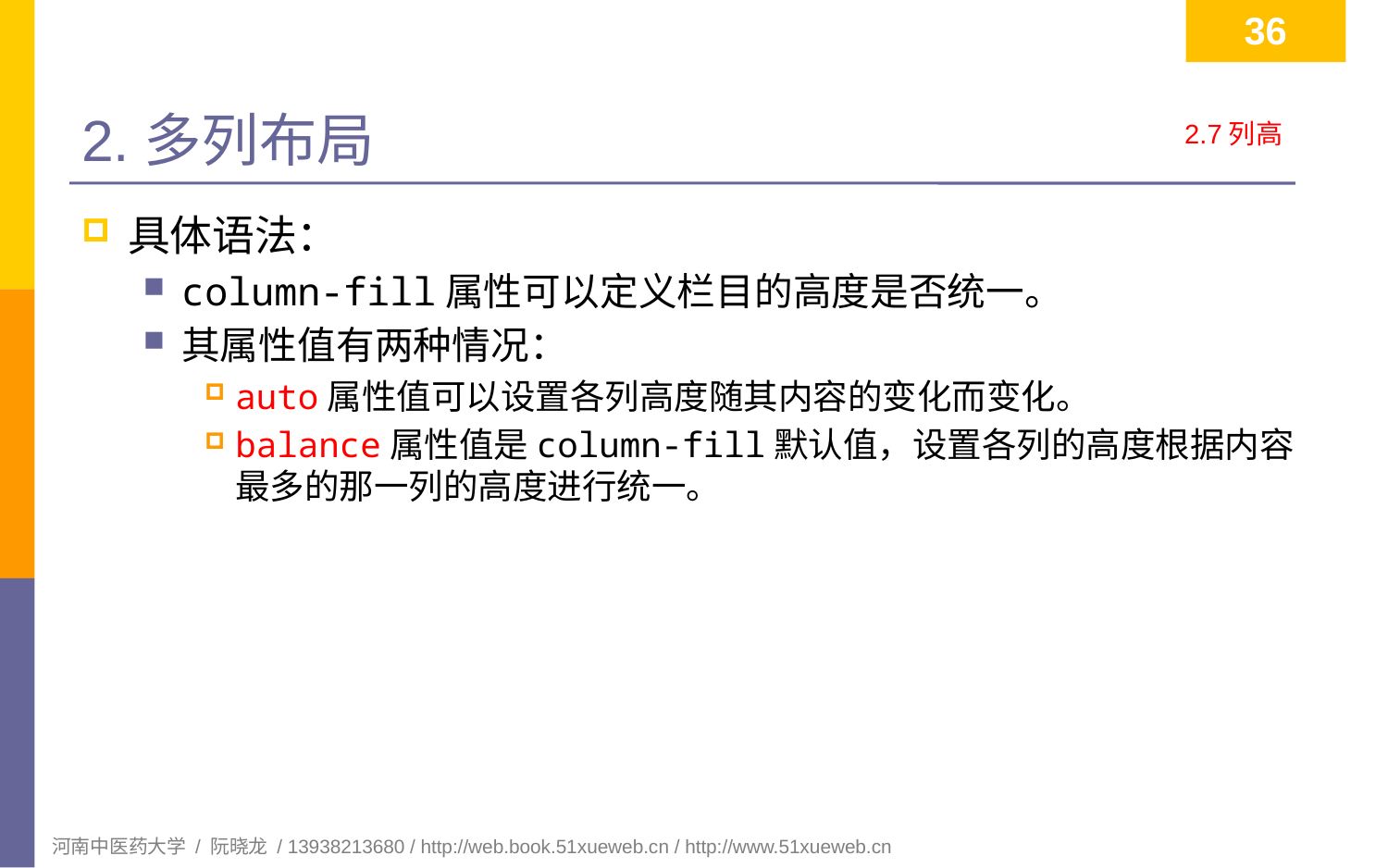

36
# 2.多列布局
2.7列高
具体语法：
column-fill属性可以定义栏目的高度是否统一。
其属性值有两种情况：
auto属性值可以设置各列高度随其内容的变化而变化。
balance属性值是column-fill默认值，设置各列的高度根据内容最多的那一列的高度进行统一。